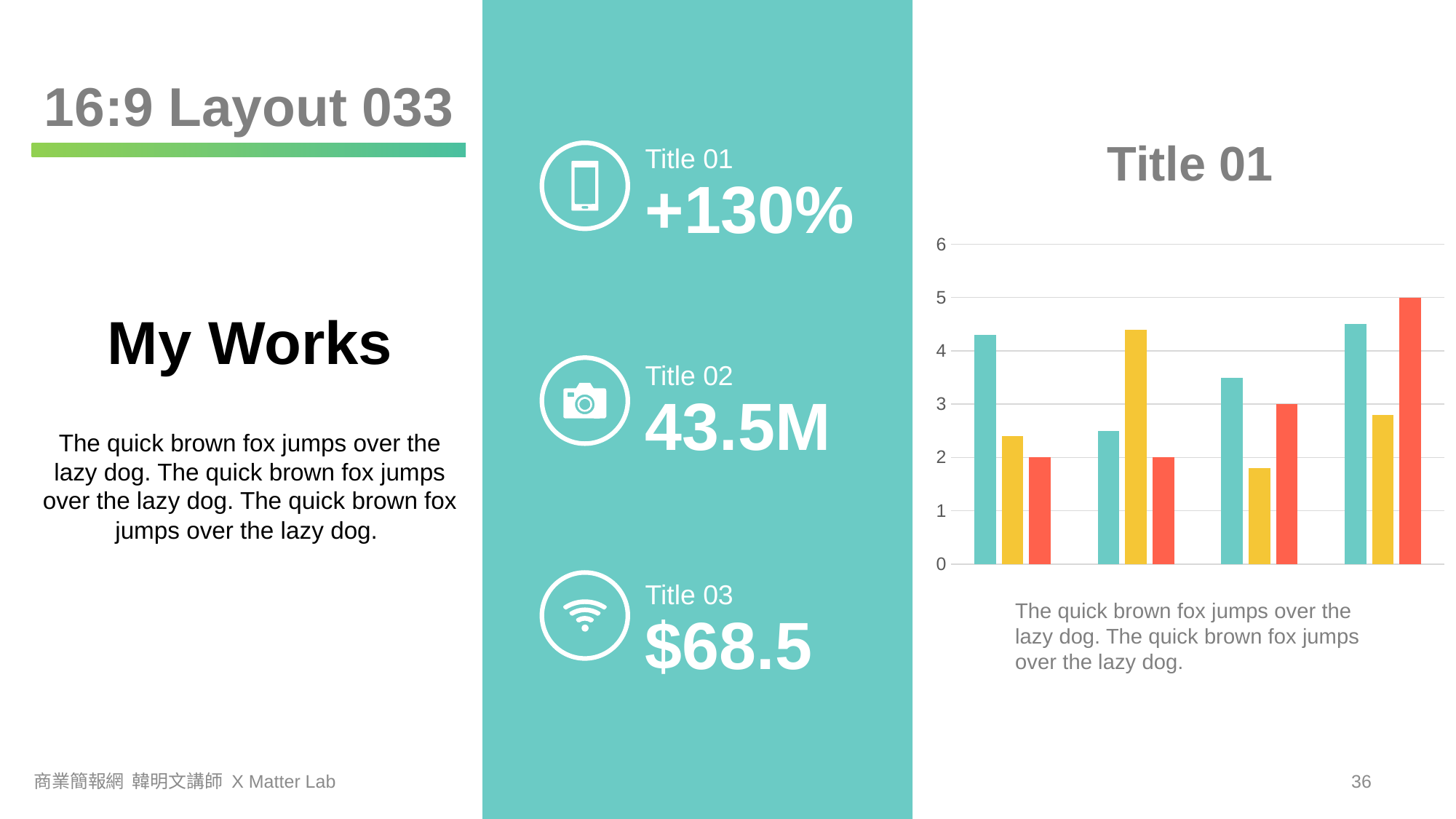

16:9 Layout 033
Title 01
Title 01

+130%

### Chart

| Category | 數列 1 | 數列 2 | 數列 3 |
|---|---|---|---|
| 類別 1 | 4.3 | 2.4 | 2.0 |
| 類別 2 | 2.5 | 4.4 | 2.0 |
| 類別 3 | 3.5 | 1.8 | 3.0 |
| 類別 4 | 4.5 | 2.8 | 5.0 |
My Works
Title 02

43.5M
The quick brown fox jumps over the lazy dog. The quick brown fox jumps over the lazy dog. The quick brown fox jumps over the lazy dog.
Title 03

The quick brown fox jumps over the lazy dog. The quick brown fox jumps over the lazy dog.
$68.5
商業簡報網  韓明文講師 X Matter Lab
36